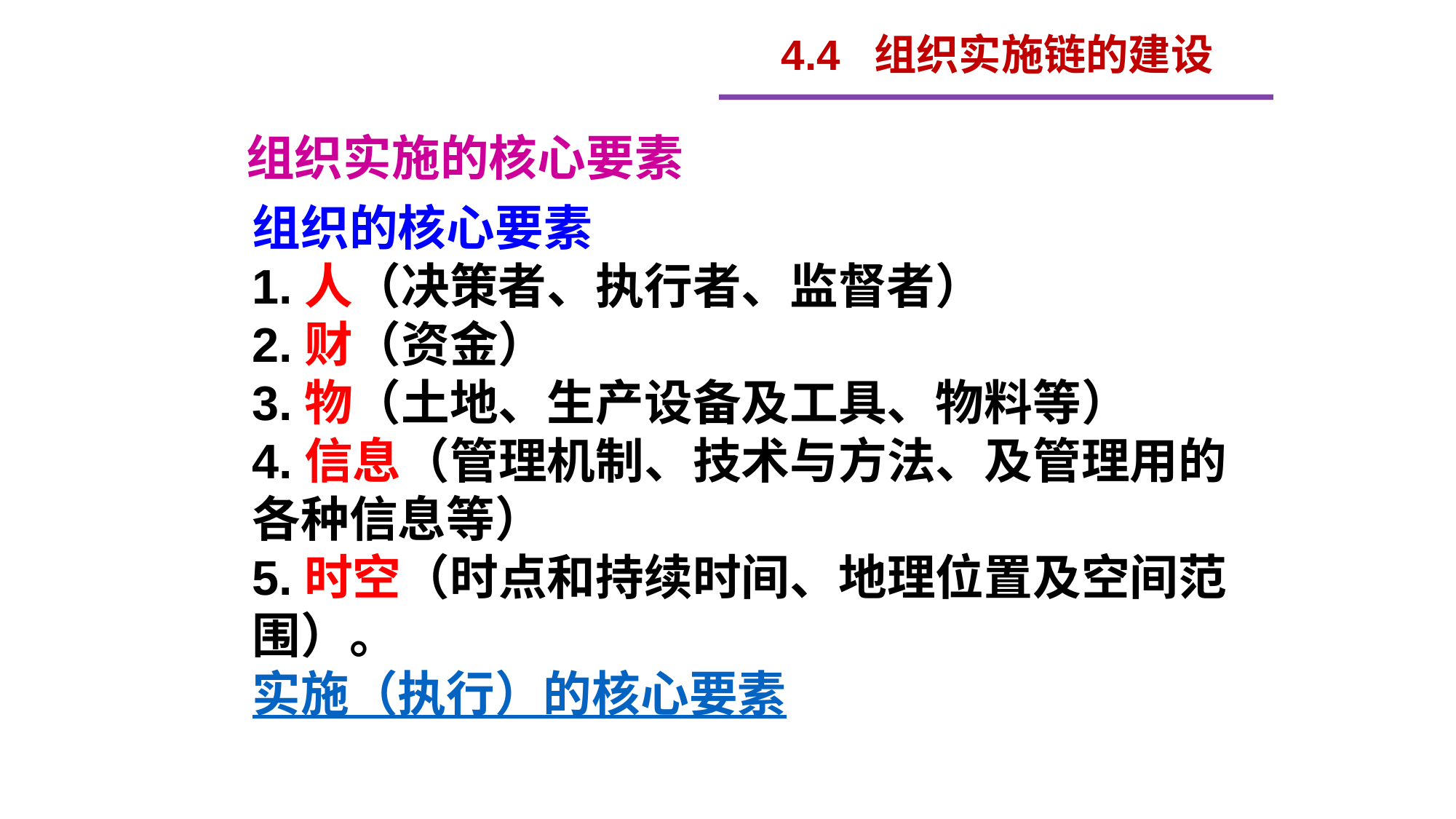

4.4  组织实施链的建设

   组织实施的核心要素
组织的核心要素
1.人（决策者、执行者、监督者）
2.财（资金）
3.物（土地、生产设备及工具、物料等）
4.信息（管理机制、技术与方法、及管理用的各种信息等）
5.时空（时点和持续时间、地理位置及空间范围）。
实施（执行）的核心要素